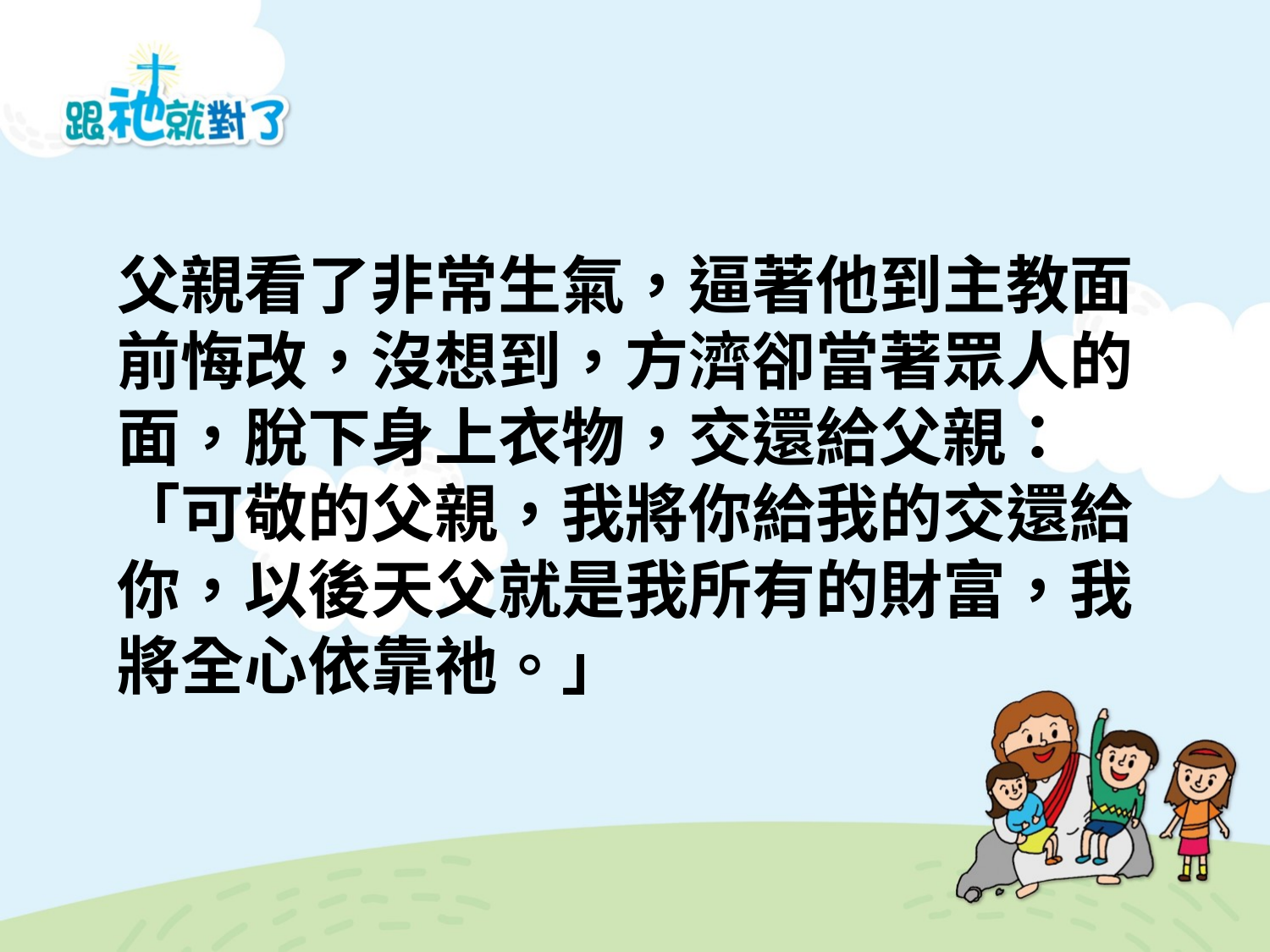

父親看了非常生氣，逼著他到主教面前悔改，沒想到，方濟卻當著眾人的面，脫下身上衣物，交還給父親：「可敬的父親，我將你給我的交還給你，以後天父就是我所有的財富，我將全心依靠祂。」